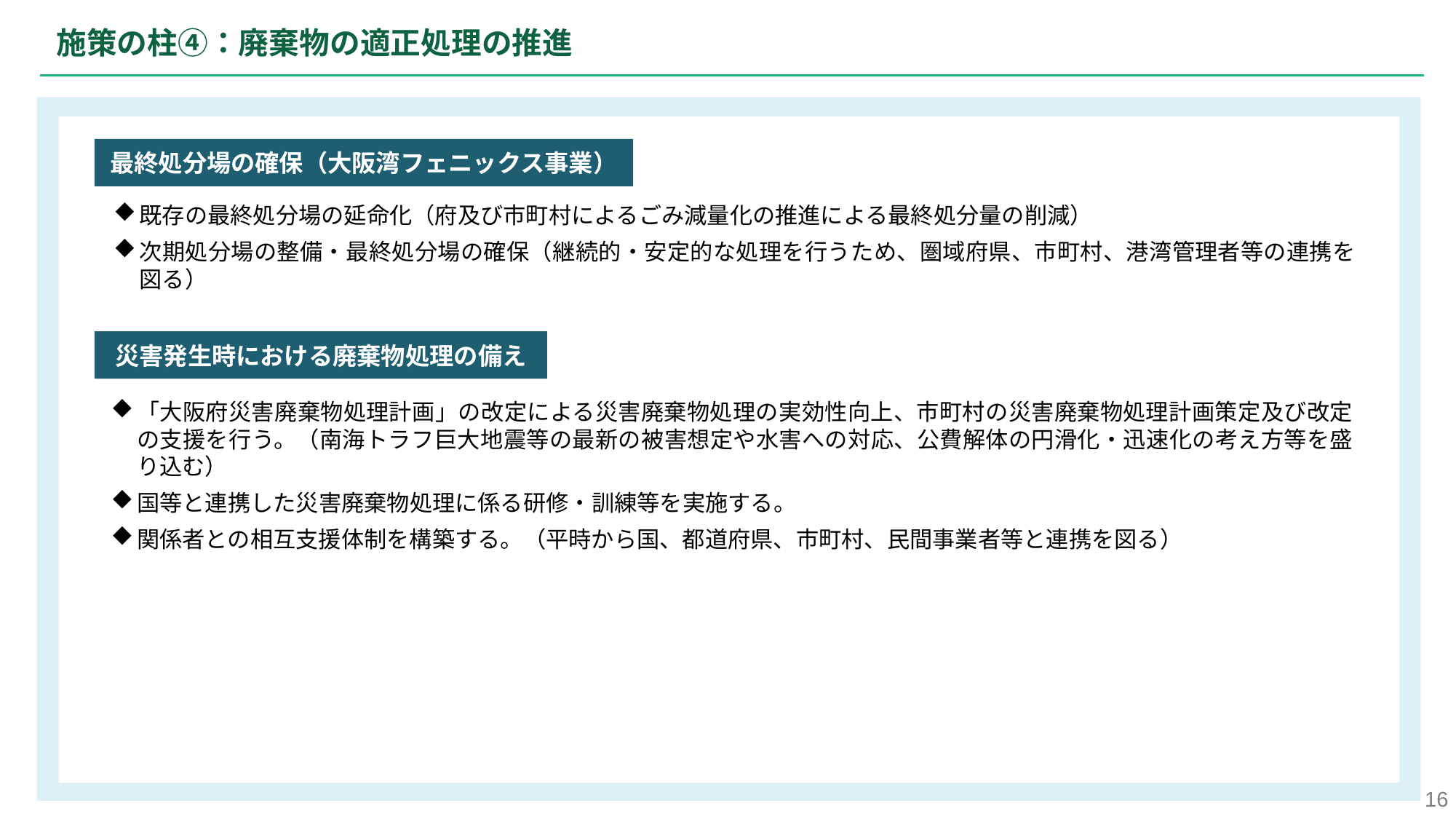

施策の柱④：廃棄物の適正処理の推進

最終処分場の確保（大阪湾フェニックス事業）
既存の最終処分場の延命化（府及び市町村によるごみ減量化の推進による最終処分量の削減）
次期処分場の整備・最終処分場の確保（継続的・安定的な処理を行うため、圏域府県、市町村、港湾管理者等の連携を図る）
災害発生時における廃棄物処理の備え
「大阪府災害廃棄物処理計画」の改定による災害廃棄物処理の実効性向上、市町村の災害廃棄物処理計画策定及び改定の支援を行う。（南海トラフ巨大地震等の最新の被害想定や水害への対応、公費解体の円滑化・迅速化の考え方等を盛り込む）
国等と連携した災害廃棄物処理に係る研修・訓練等を実施する。
関係者との相互支援体制を構築する。（平時から国、都道府県、市町村、民間事業者等と連携を図る）
16